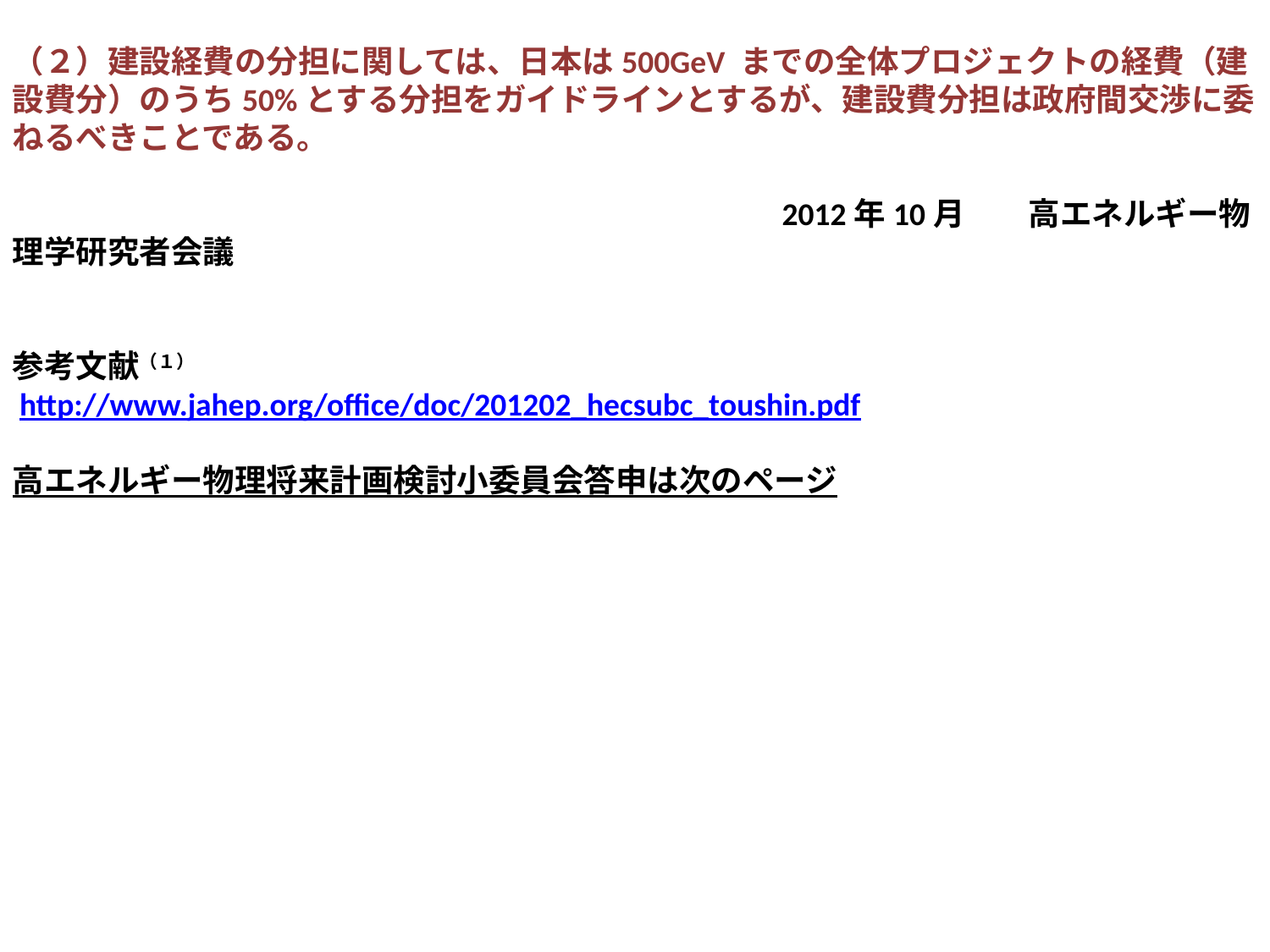

（２）建設経費の分担に関しては、日本は500GeV までの全体プロジェクトの経費（建設費分）のうち50%とする分担をガイドラインとするが、建設費分担は政府間交渉に委ねるべきことである。
　　　　　　　　　　　　　　　　　　　　　　　　2012年10月　　高エネルギー物理学研究者会議

参考文献（１）
 http://www.jahep.org/office/doc/201202_hecsubc_toushin.pdf

高エネルギー物理将来計画検討小委員会答申は次のページ